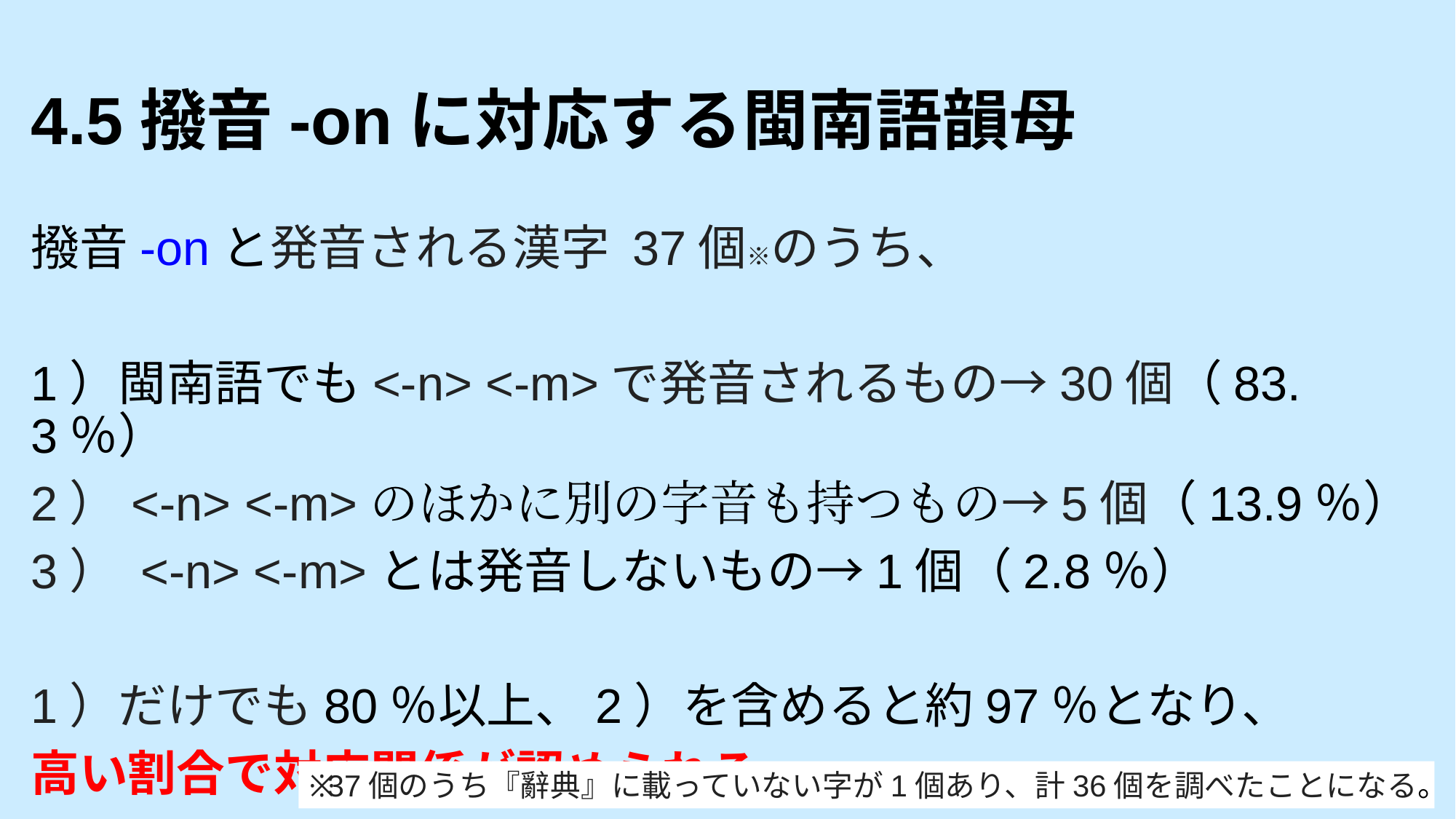

# 4.5撥音-onに対応する閩南語韻母
撥音-onと発音される漢字 37個※のうち、

1）閩南語でも<-n> <-m>で発音されるもの→30個（83.3％）
2） <-n> <-m>のほかに別の字音も持つもの→5個（13.9％）
3） <-n> <-m>とは発音しないもの→1個（2.8％）

1）だけでも80％以上、2）を含めると約97％となり、
高い割合で対応関係が認められる。
※37個のうち『辭典』に載っていない字が1個あり、計36個を調べたことになる。